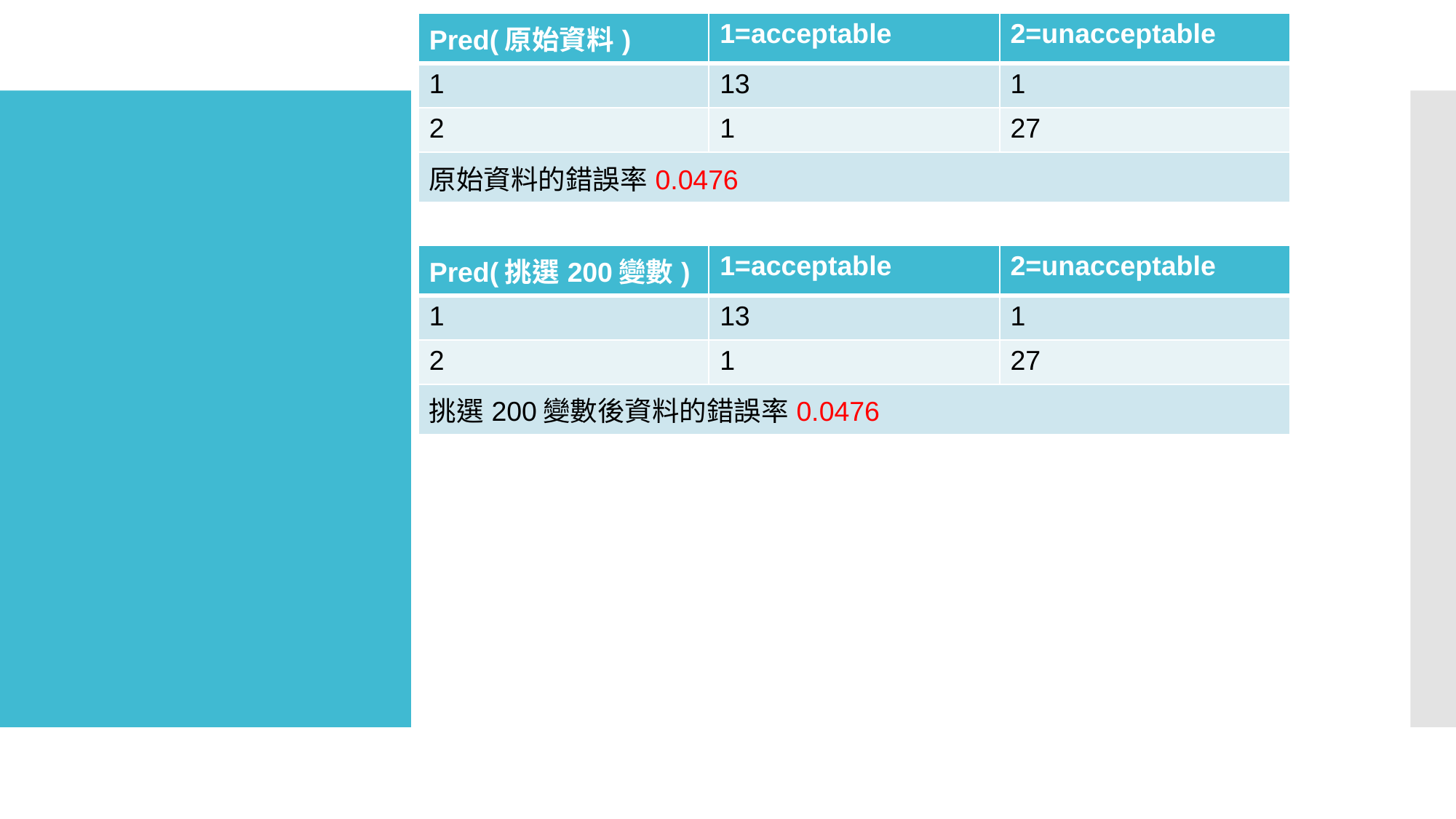

| Pred(原始資料) | 1=acceptable | 2=unacceptable |
| --- | --- | --- |
| 1 | 13 | 1 |
| 2 | 1 | 27 |
| 原始資料的錯誤率0.0476 |  |  |
#
| Pred(挑選200變數) | 1=acceptable | 2=unacceptable |
| --- | --- | --- |
| 1 | 13 | 1 |
| 2 | 1 | 27 |
| 挑選200變數後資料的錯誤率0.0476 |  |  |